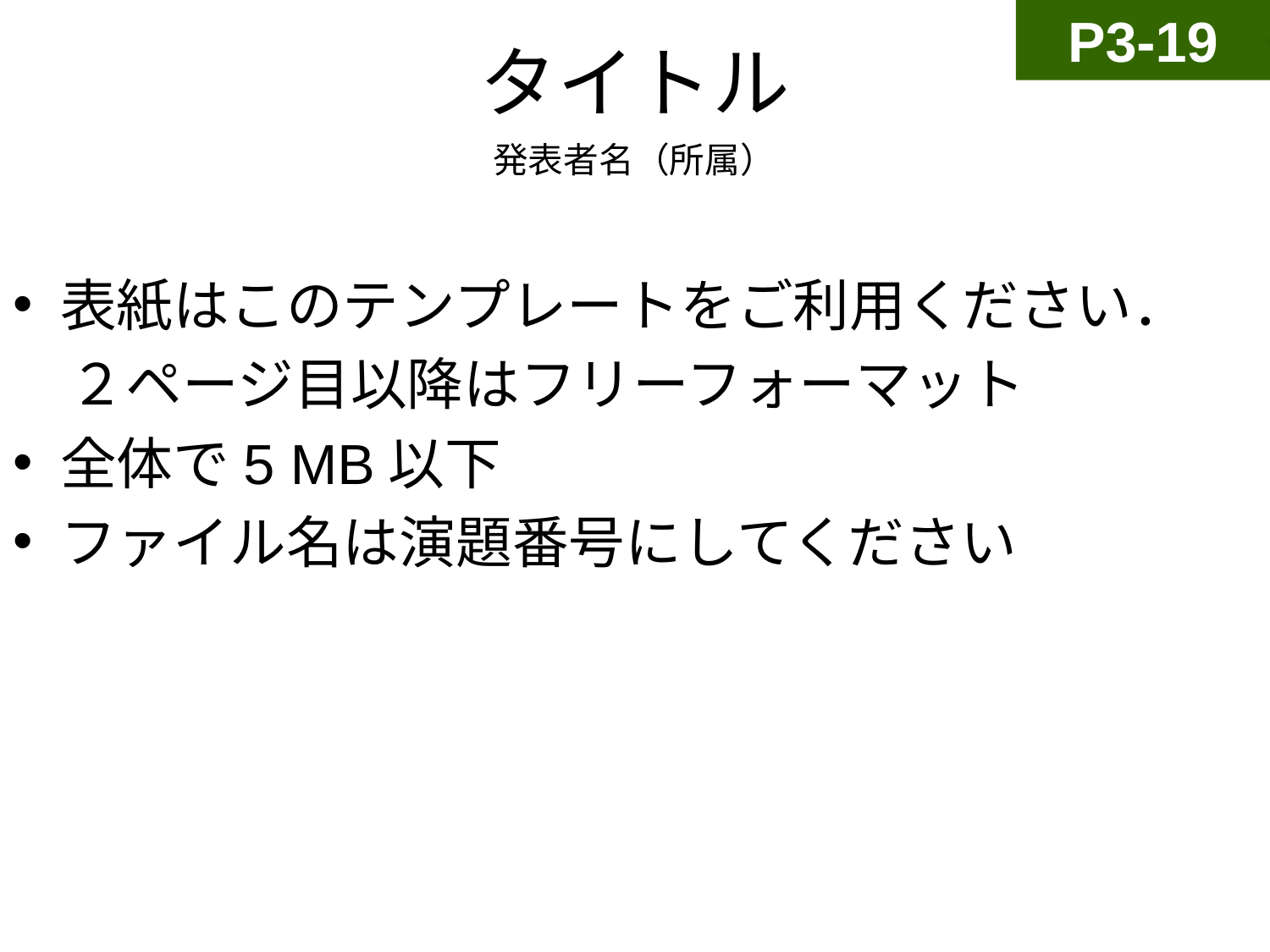

P3-19
# タイトル
演題番号を入れてください
発表者名（所属）
表紙はこのテンプレートをご利用ください．
　２ページ目以降はフリーフォーマット
全体で5 MB以下
ファイル名は演題番号にしてください